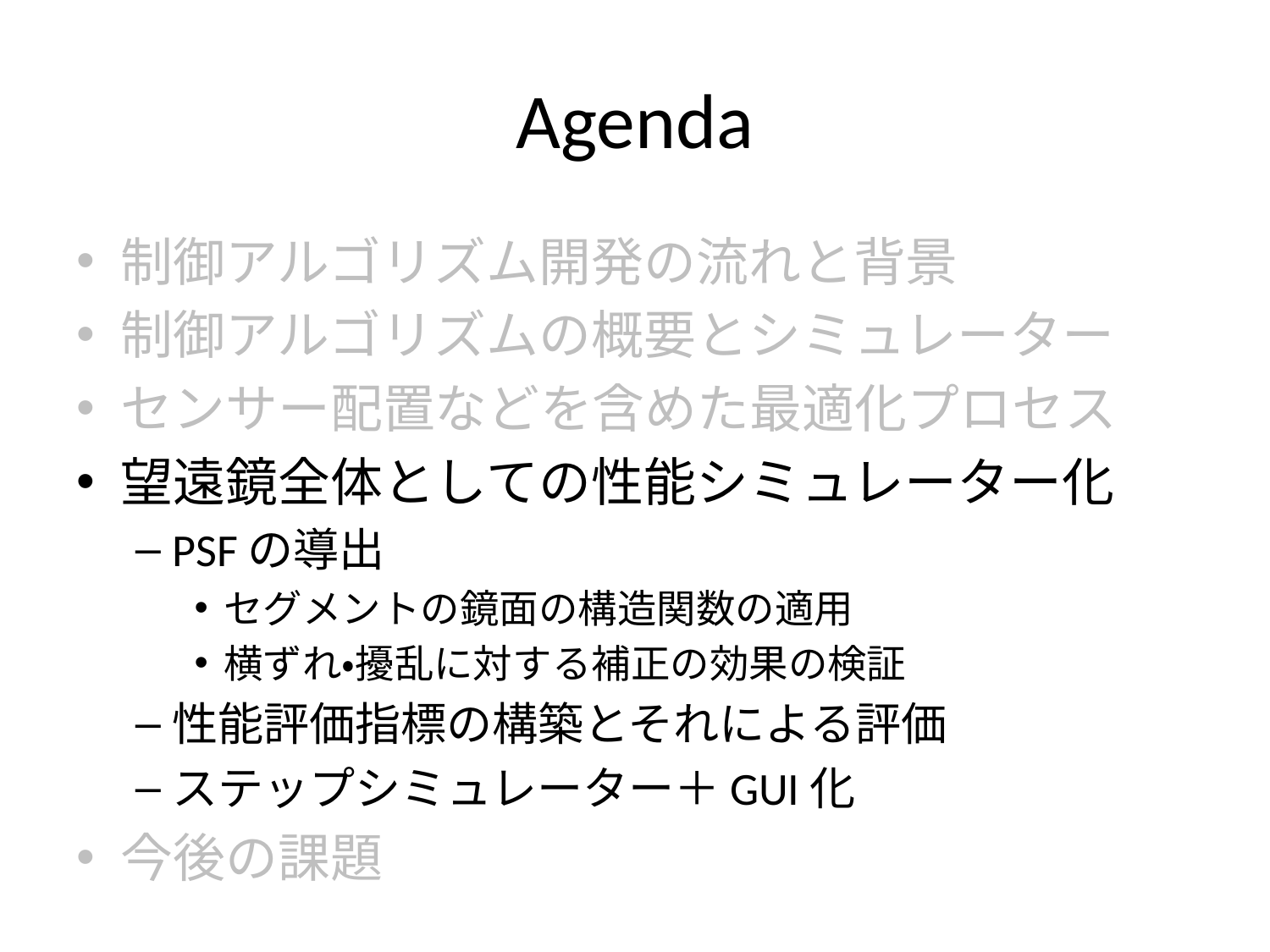

# Agenda
制御アルゴリズム開発の流れと背景
制御アルゴリズムの概要とシミュレーター
センサー配置などを含めた最適化プロセス
望遠鏡全体としての性能シミュレーター化
PSFの導出
セグメントの鏡面の構造関数の適用
横ずれ・擾乱に対する補正の効果の検証
性能評価指標の構築とそれによる評価
ステップシミュレーター＋GUI化
今後の課題